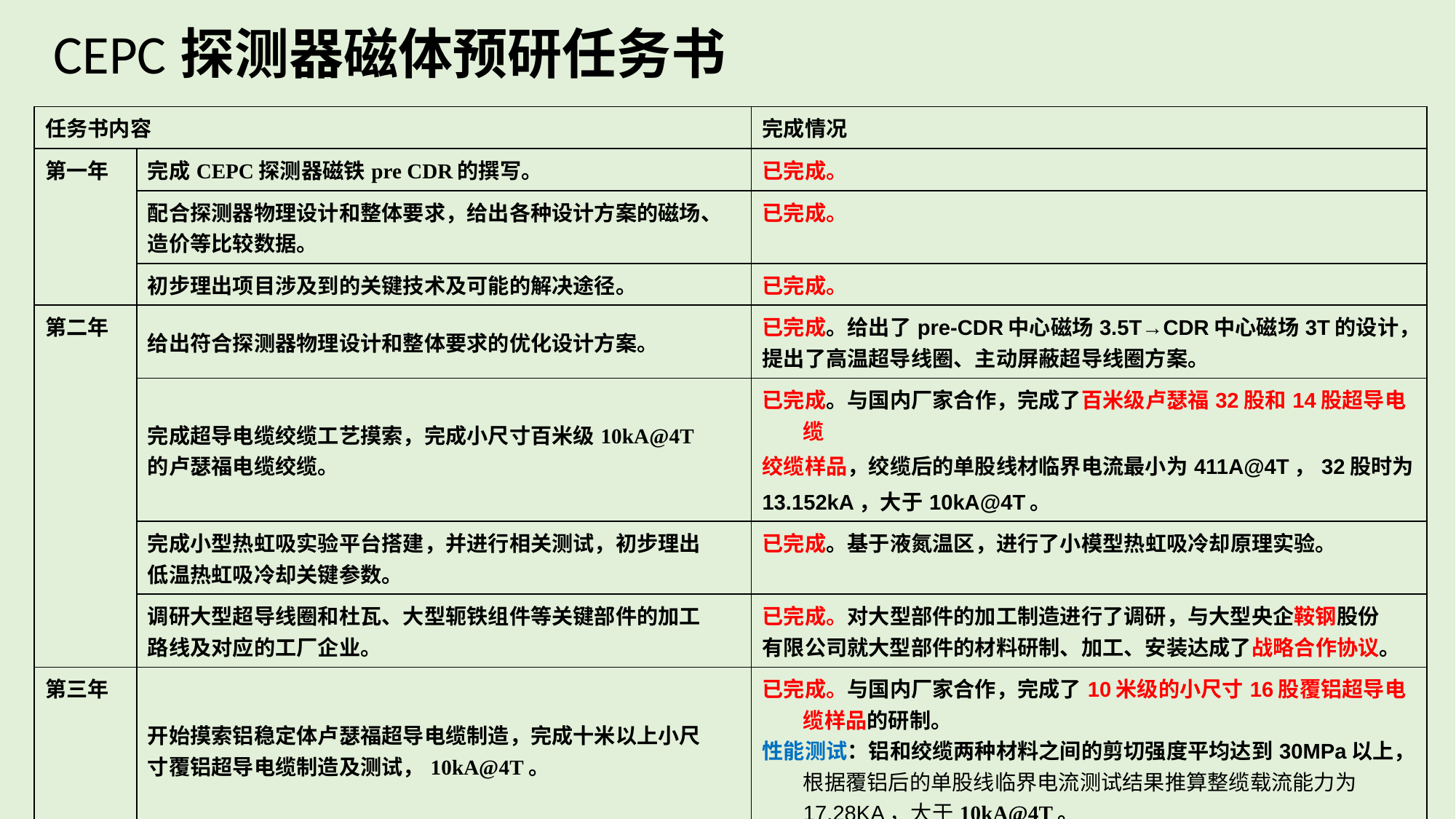

# CEPC探测器磁体预研任务书
| 任务书内容 |  | 完成情况 |
| --- | --- | --- |
| 第一年 | 完成CEPC探测器磁铁pre CDR的撰写。 | 已完成。 |
|  | 配合探测器物理设计和整体要求，给出各种设计方案的磁场、 造价等比较数据。 | 已完成。 |
|  | 初步理出项目涉及到的关键技术及可能的解决途径。 | 已完成。 |
| 第二年 | 给出符合探测器物理设计和整体要求的优化设计方案。 | 已完成。给出了pre-CDR中心磁场3.5T→CDR中心磁场3T的设计， 提出了高温超导线圈、主动屏蔽超导线圈方案。 |
|  | 完成超导电缆绞缆工艺摸索，完成小尺寸百米级10kA@4T 的卢瑟福电缆绞缆。 | 已完成。与国内厂家合作，完成了百米级卢瑟福32股和14股超导电缆 绞缆样品，绞缆后的单股线材临界电流最小为411A@4T，32股时为 13.152kA，大于10kA@4T。 |
|  | 完成小型热虹吸实验平台搭建，并进行相关测试，初步理出 低温热虹吸冷却关键参数。 | 已完成。基于液氮温区，进行了小模型热虹吸冷却原理实验。 |
|  | 调研大型超导线圈和杜瓦、大型轭铁组件等关键部件的加工 路线及对应的工厂企业。 | 已完成。对大型部件的加工制造进行了调研，与大型央企鞍钢股份 有限公司就大型部件的材料研制、加工、安装达成了战略合作协议。 |
| 第三年 | 开始摸索铝稳定体卢瑟福超导电缆制造，完成十米以上小尺 寸覆铝超导电缆制造及测试，10kA@4T。 | 已完成。与国内厂家合作，完成了10米级的小尺寸16股覆铝超导电缆样品的研制。 性能测试：铝和绞缆两种材料之间的剪切强度平均达到30MPa以上，根据覆铝后的单股线临界电流测试结果推算整缆载流能力为17.28KA，大于10kA@4T。 |
|  | 提出优化的超导线圈冷却方案。 | 已完成。基于液氦的温区，开展了基于液氦管道小模型的热虹吸冷却 实验，进行了数值模拟，发表相关论文2篇。 |